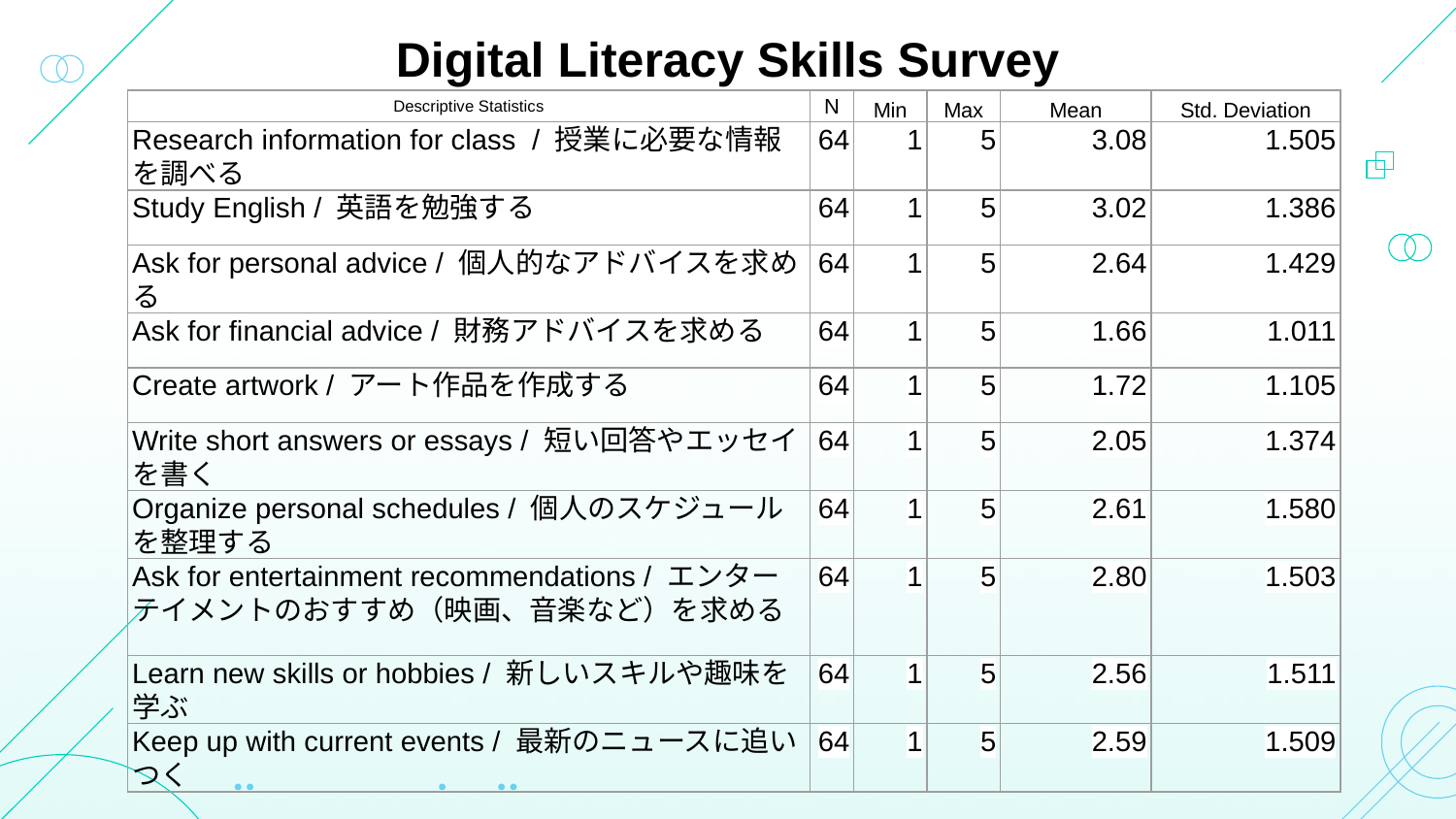

# Digital Literacy Skills Survey
| Descriptive Statistics | N | Min | Max | Mean | Std. Deviation |
| --- | --- | --- | --- | --- | --- |
| Research information for class / 授業に必要な情報を調べる | 64 | 1 | 5 | 3.08 | 1.505 |
| Study English / 英語を勉強する | 64 | 1 | 5 | 3.02 | 1.386 |
| Ask for personal advice / 個人的なアドバイスを求める | 64 | 1 | 5 | 2.64 | 1.429 |
| Ask for financial advice / 財務アドバイスを求める | 64 | 1 | 5 | 1.66 | 1.011 |
| Create artwork / アート作品を作成する | 64 | 1 | 5 | 1.72 | 1.105 |
| Write short answers or essays / 短い回答やエッセイを書く | 64 | 1 | 5 | 2.05 | 1.374 |
| Organize personal schedules / 個人のスケジュールを整理する | 64 | 1 | 5 | 2.61 | 1.580 |
| Ask for entertainment recommendations / エンターテイメントのおすすめ（映画、音楽など）を求める | 64 | 1 | 5 | 2.80 | 1.503 |
| Learn new skills or hobbies / 新しいスキルや趣味を学ぶ | 64 | 1 | 5 | 2.56 | 1.511 |
| Keep up with current events / 最新のニュースに追いつく | 64 | 1 | 5 | 2.59 | 1.509 |